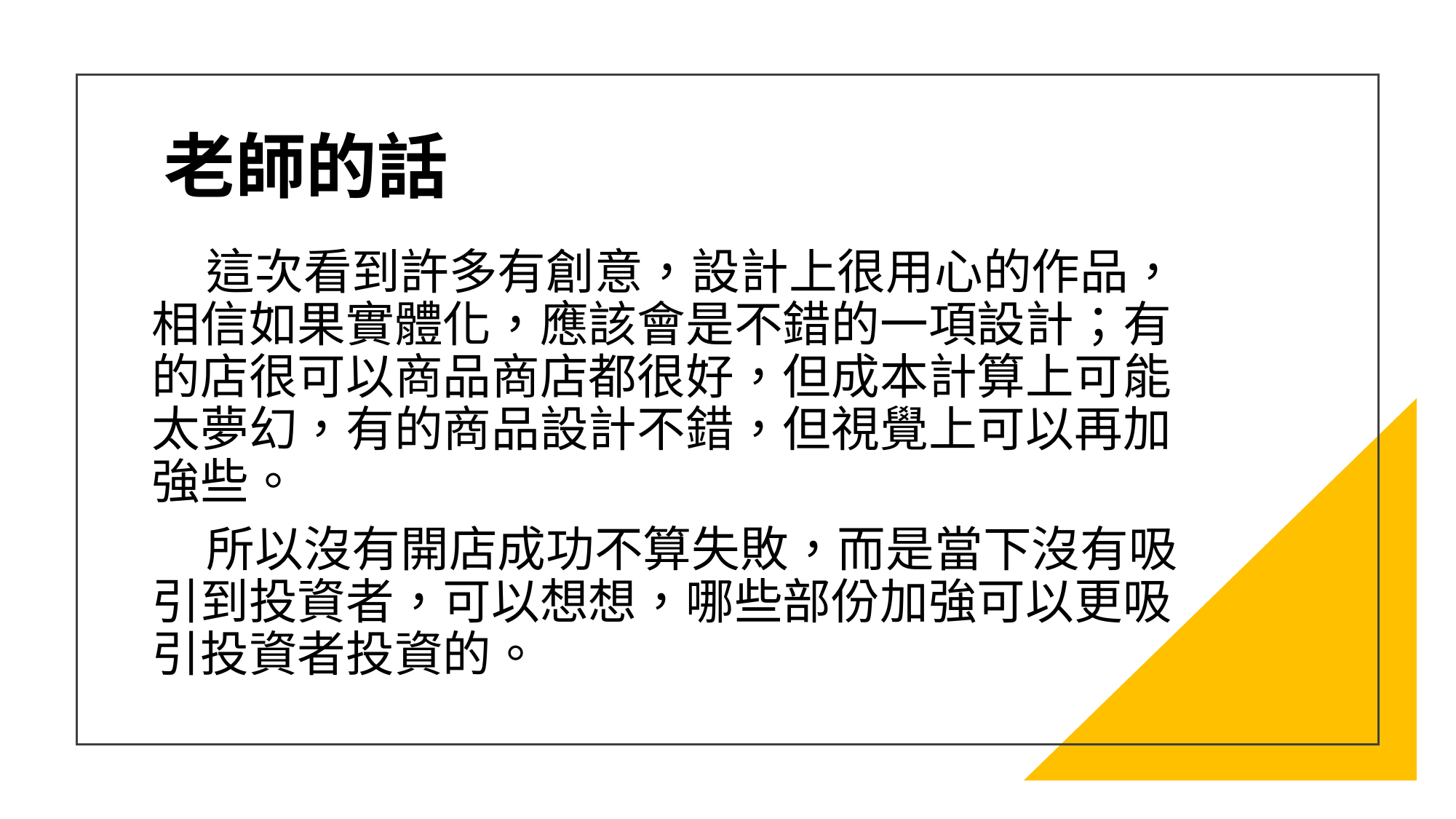

# 老師的話
這次看到許多有創意，設計上很用心的作品，相信如果實體化，應該會是不錯的一項設計；有的店很可以商品商店都很好，但成本計算上可能太夢幻，有的商品設計不錯，但視覺上可以再加強些。
所以沒有開店成功不算失敗，而是當下沒有吸引到投資者，可以想想，哪些部份加強可以更吸引投資者投資的。